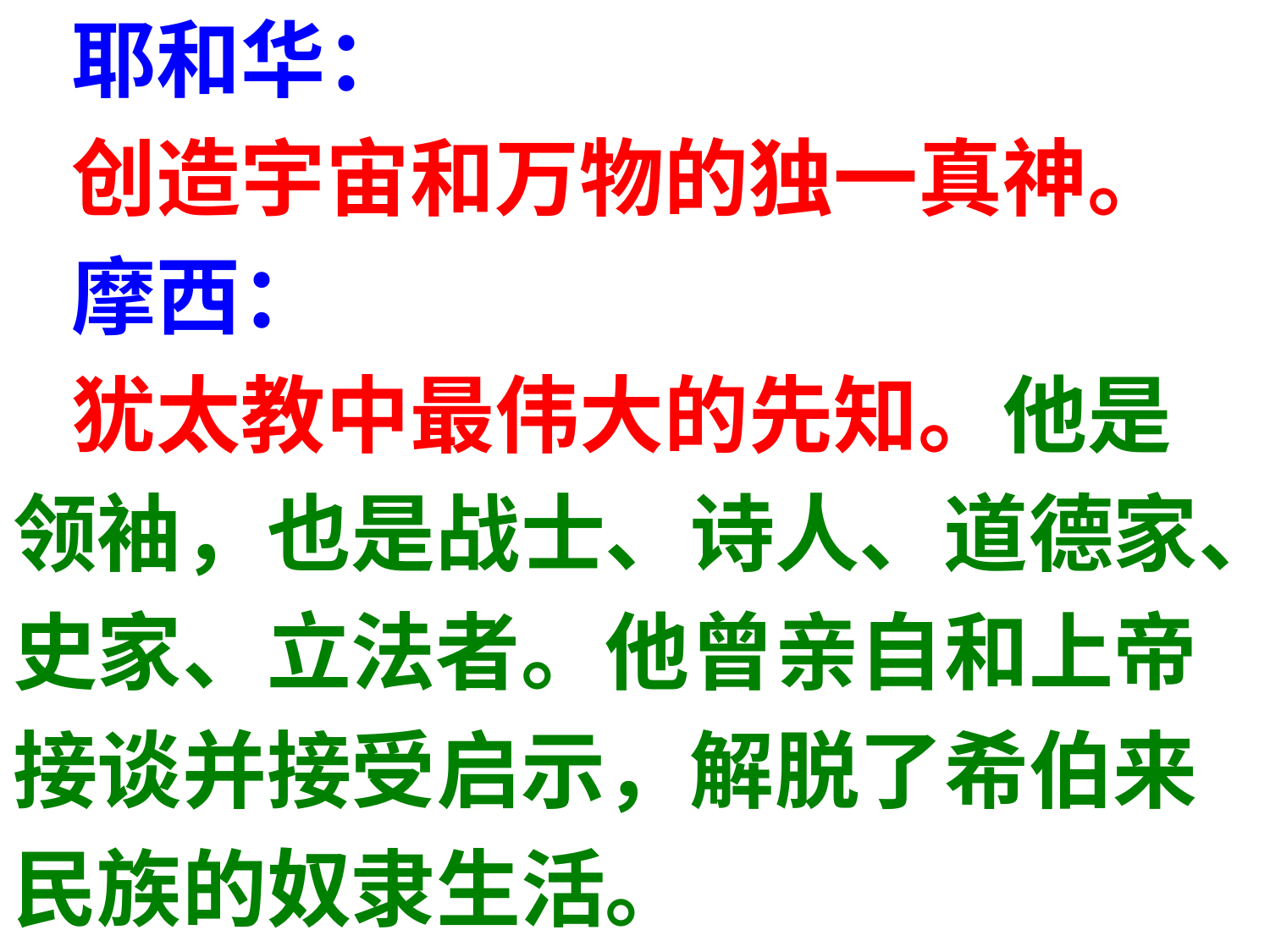

耶和华：
  创造宇宙和万物的独一真神。
  摩西：
  犹太教中最伟大的先知。他是
领袖，也是战士、诗人、道德家、
史家、立法者。他曾亲自和上帝
接谈并接受启示，解脱了希伯来
民族的奴隶生活。